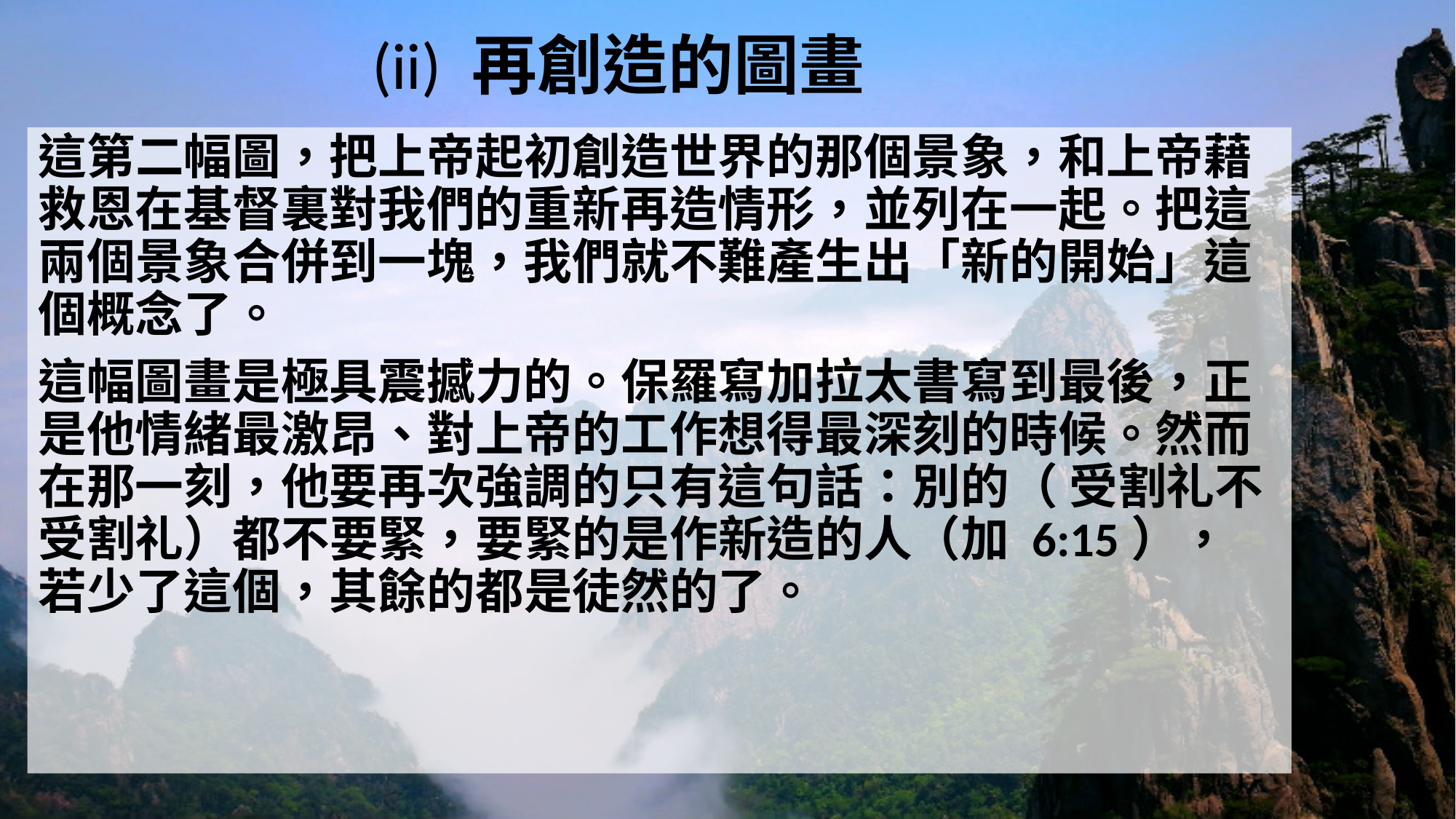

# (ii) 再創造的圖畫
這第二幅圖，把上帝起初創造世界的那個景象，和上帝藉救恩在基督裏對我們的重新再造情形，並列在一起。把這兩個景象合併到一塊，我們就不難產生出「新的開始」這個概念了。
這幅圖畫是極具震撼力的。保羅寫加拉太書寫到最後，正是他情緒最激昂、對上帝的工作想得最深刻的時候。然而在那一刻，他要再次強調的只有這句話：別的（ 受割礼不受割礼）都不要緊，要緊的是作新造的人（加 6:15）， 若少了這個，其餘的都是徒然的了。